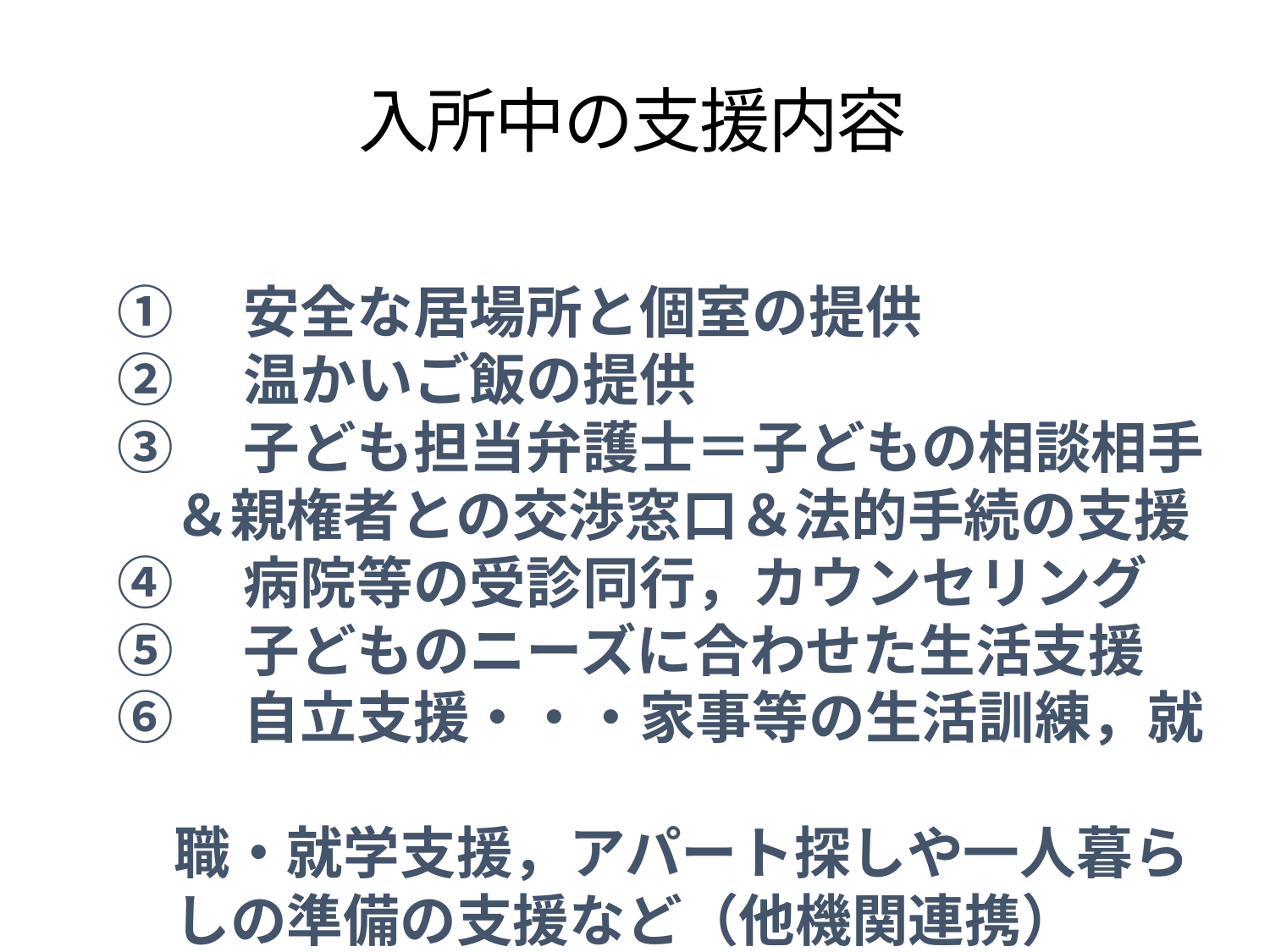

入所中の支援内容
①　安全な居場所と個室の提供
②　温かいご飯の提供
③　子ども担当弁護士＝子どもの相談相手
　＆親権者との交渉窓口＆法的手続の支援
④　病院等の受診同行，カウンセリング
⑤　子どものニーズに合わせた生活支援
⑥　自立支援・・・家事等の生活訓練，就
　職・就学支援，アパート探しや一人暮ら
　しの準備の支援など（他機関連携）